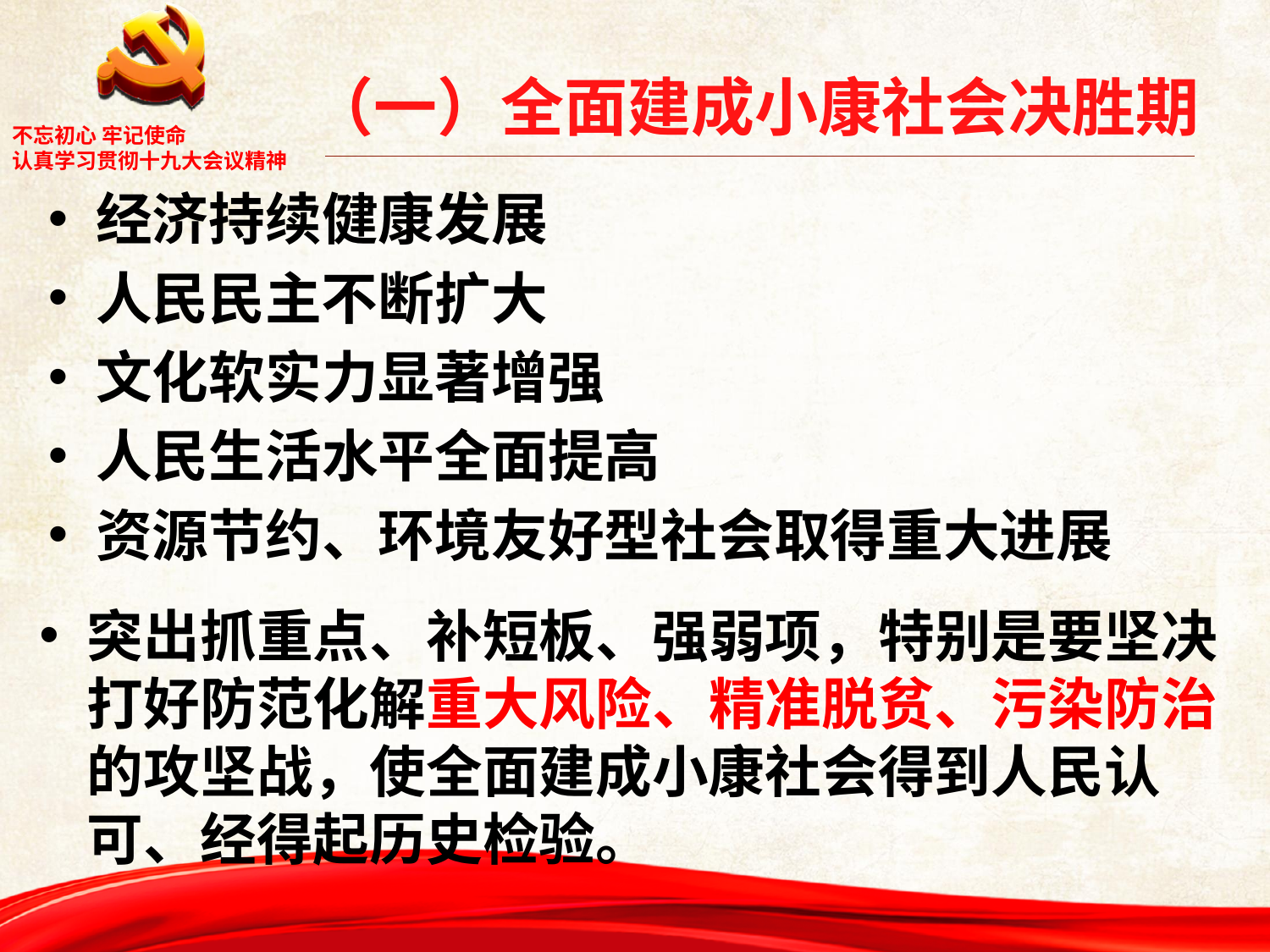

# （一）全面建成小康社会决胜期
经济持续健康发展
人民民主不断扩大
文化软实力显著增强
人民生活水平全面提高
资源节约、环境友好型社会取得重大进展

突出抓重点、补短板、强弱项，特别是要坚决打好防范化解重大风险、精准脱贫、污染防治的攻坚战，使全面建成小康社会得到人民认可、经得起历史检验。
38